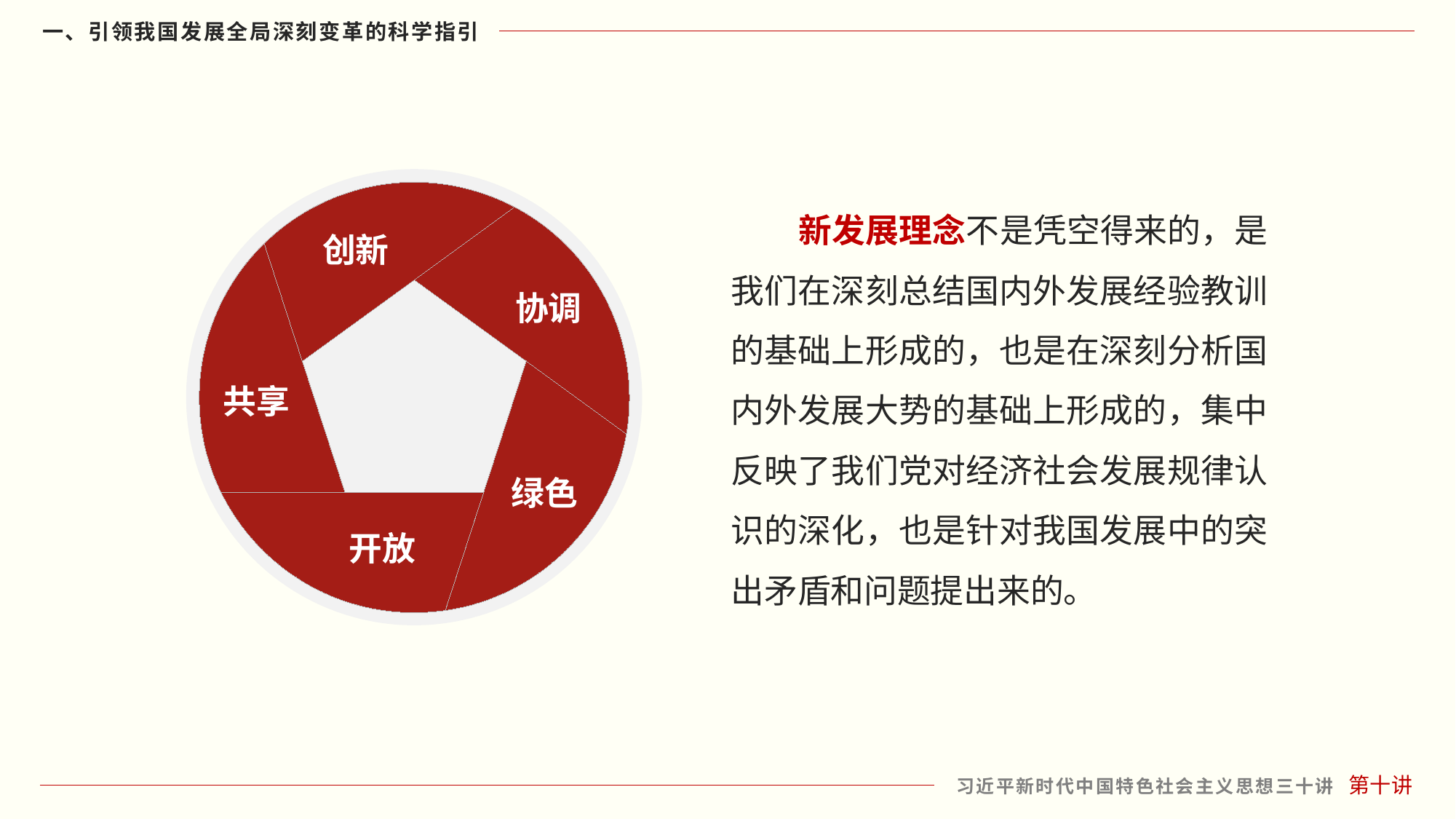

创新
协调
共享
绿色
开放
　　新发展理念不是凭空得来的，是我们在深刻总结国内外发展经验教训的基础上形成的，也是在深刻分析国内外发展大势的基础上形成的，集中反映了我们党对经济社会发展规律认识的深化，也是针对我国发展中的突出矛盾和问题提出来的。